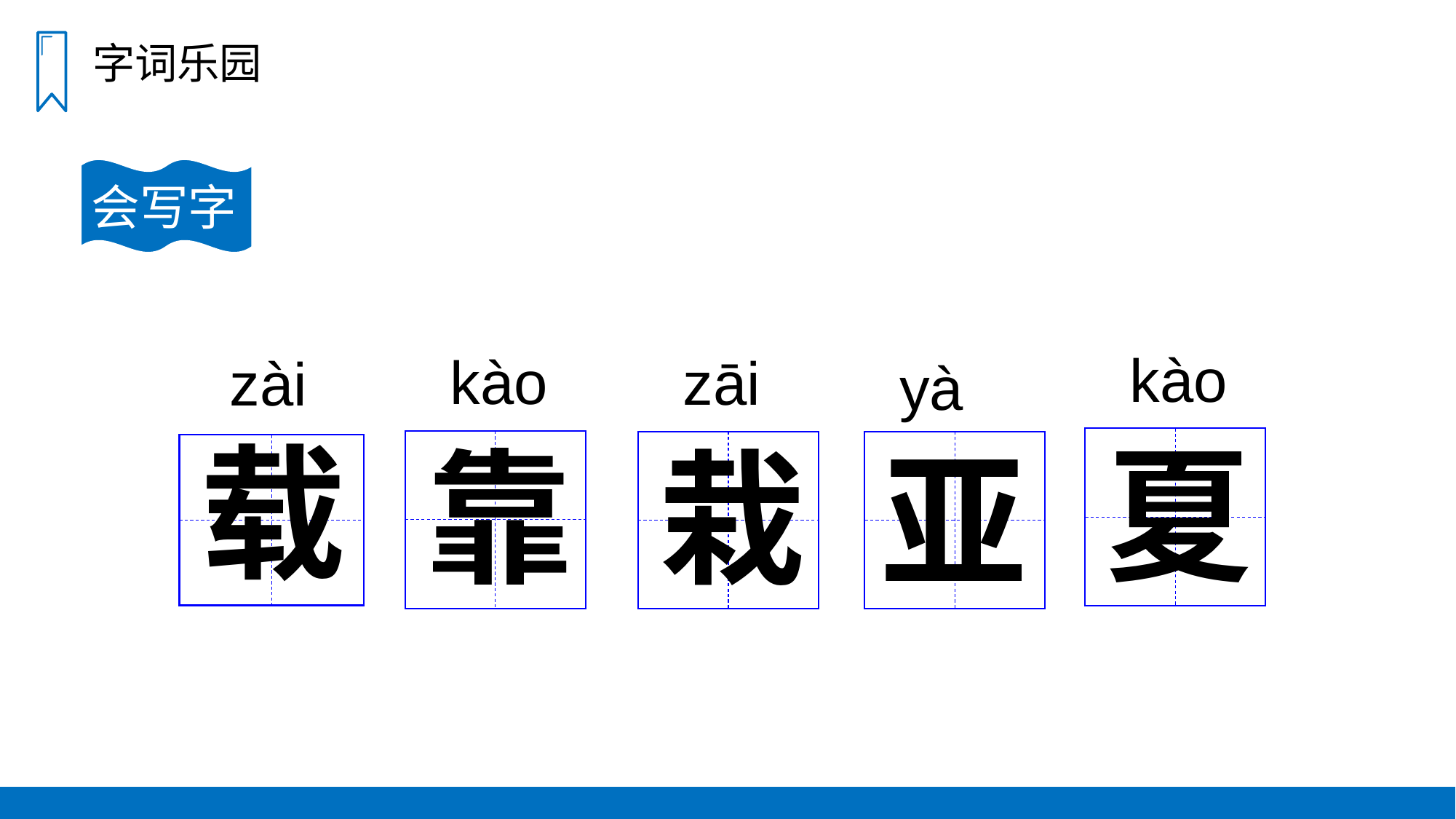

字词乐园
会写字
kào
kào
zāi
zài
yà
载
夏
靠
栽
亚